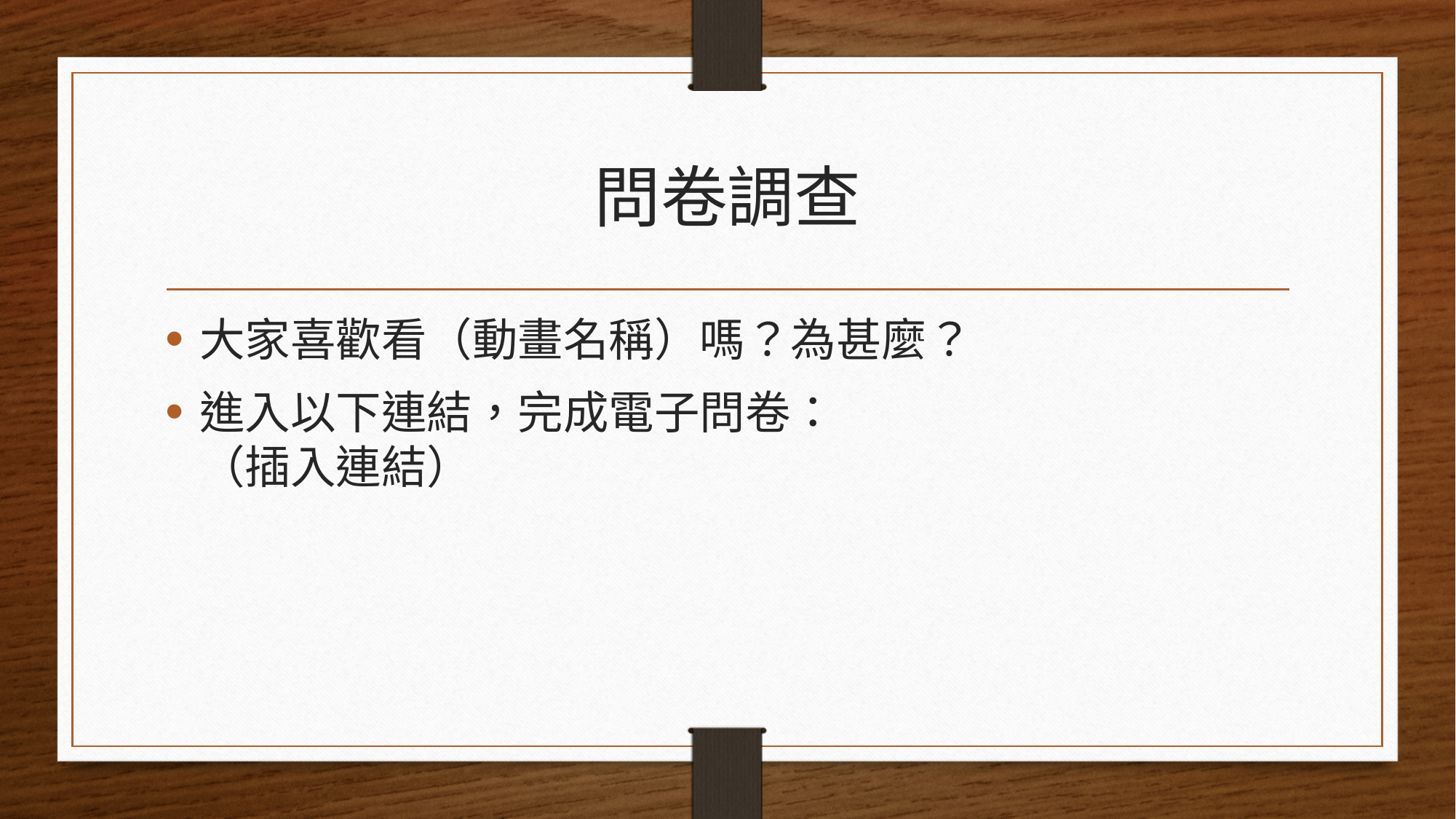

# 問卷調查
大家喜歡看（動畫名稱）嗎？為甚麼？
進入以下連結，完成電子問卷：
（插入連結）